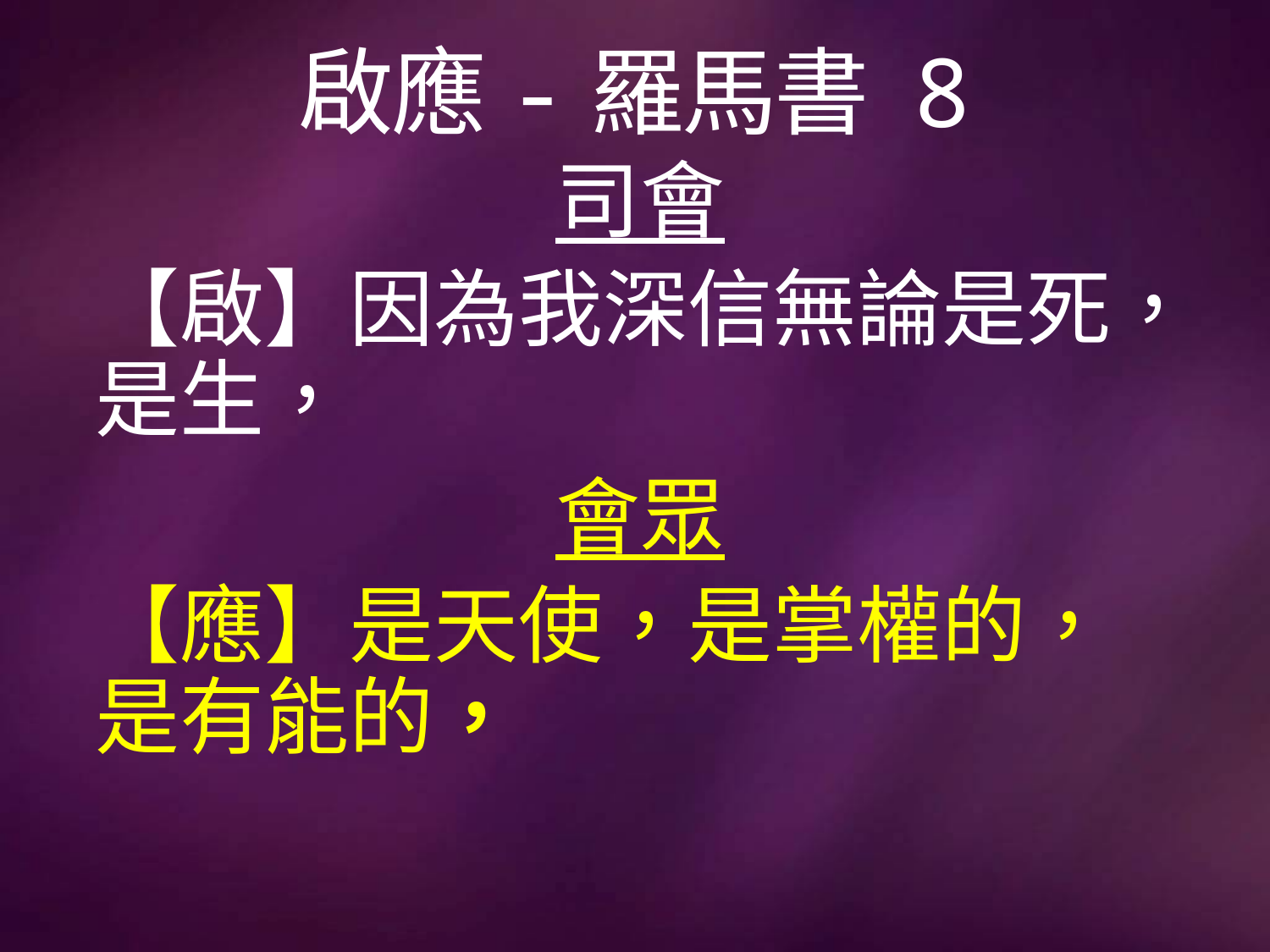

# 啟應-羅馬書 8
司會
【啟】因為我深信無論是死，是生，

會眾
【應】是天使，是掌權的，是有能的，